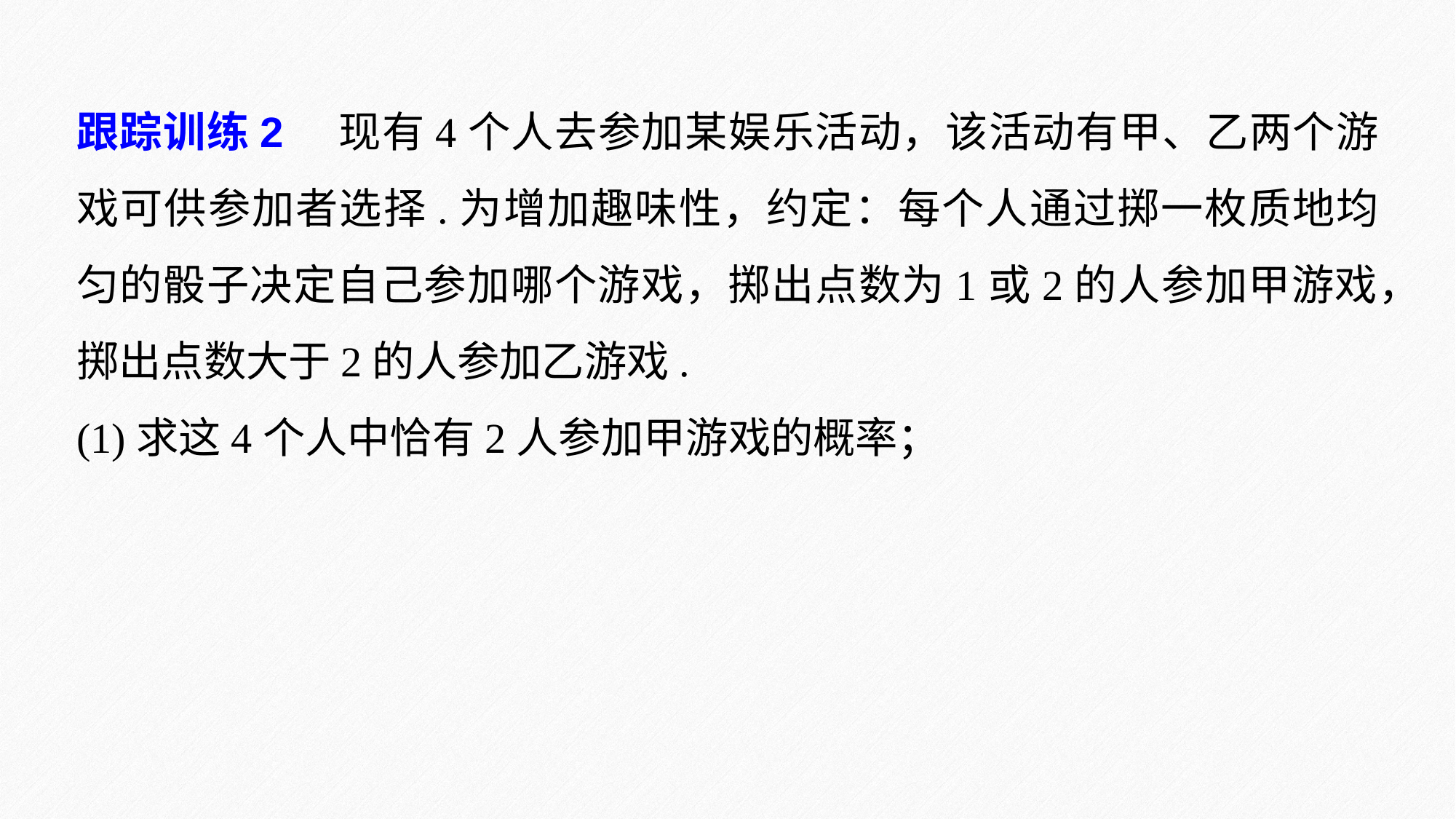

跟踪训练2　现有4个人去参加某娱乐活动，该活动有甲、乙两个游戏可供参加者选择.为增加趣味性，约定：每个人通过掷一枚质地均匀的骰子决定自己参加哪个游戏，掷出点数为1或2的人参加甲游戏，掷出点数大于2的人参加乙游戏.
(1)求这4个人中恰有2人参加甲游戏的概率；